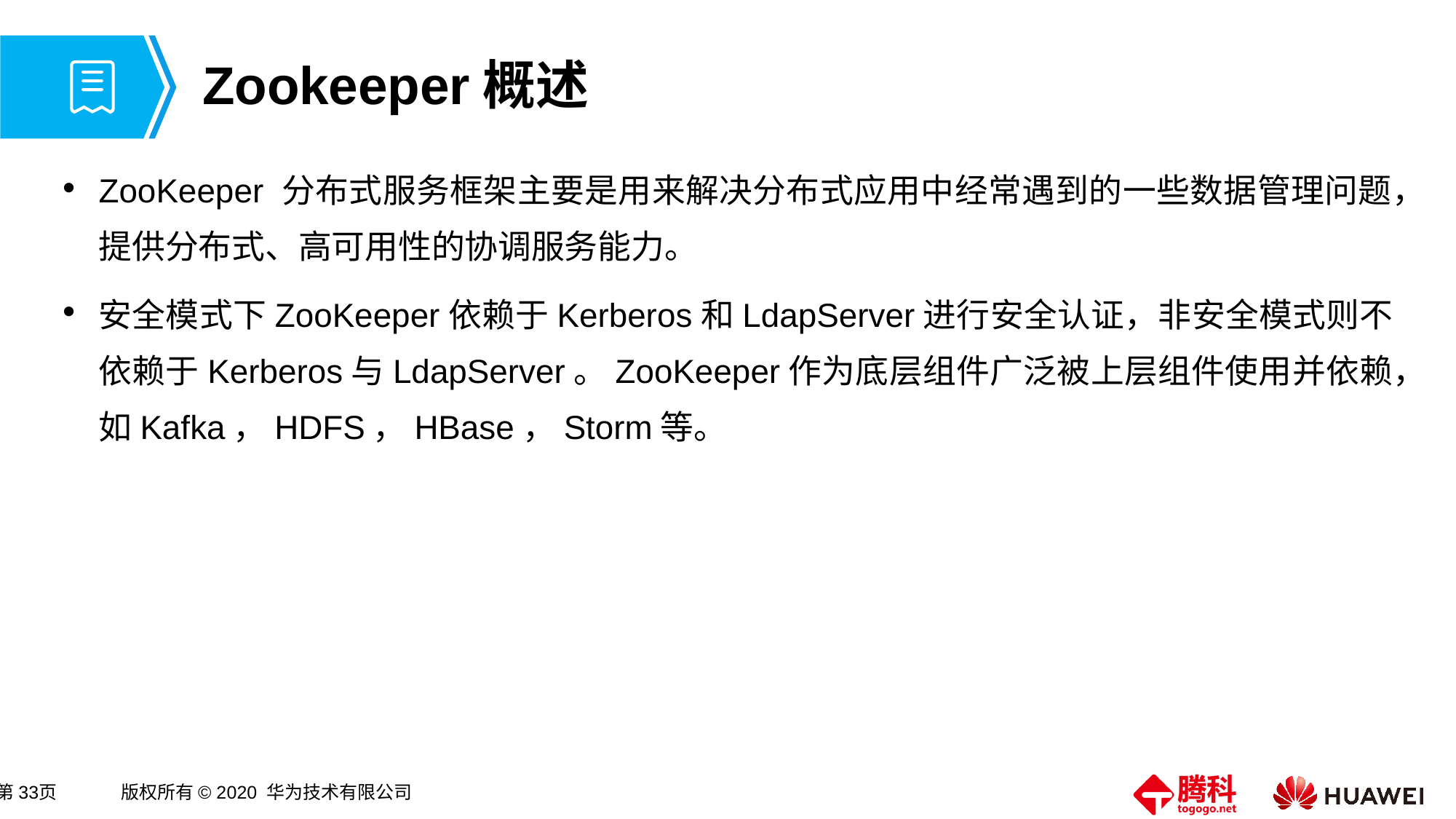

# Zookeeper概述
ZooKeeper 分布式服务框架主要是用来解决分布式应用中经常遇到的一些数据管理问题，提供分布式、高可用性的协调服务能力。
安全模式下ZooKeeper依赖于Kerberos和LdapServer进行安全认证，非安全模式则不依赖于Kerberos与LdapServer。ZooKeeper作为底层组件广泛被上层组件使用并依赖，如Kafka，HDFS，HBase，Storm等。